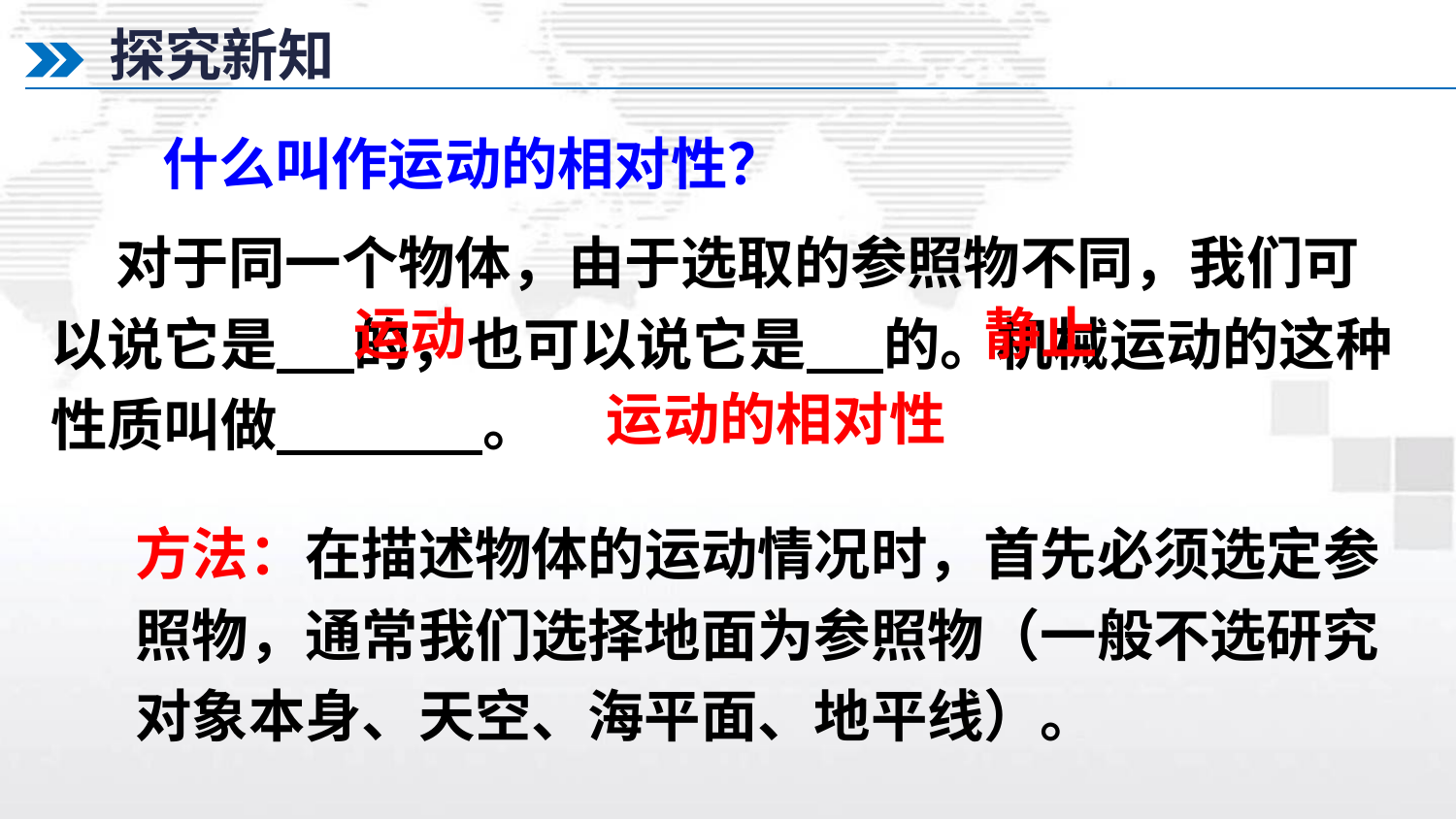

# 探究新知
什么叫作运动的相对性？
    对于同一个物体，由于选取的参照物不同，我们可以说它是      的，也可以说它是      的。机械运动的这种性质叫做                。
运动
静止
运动的相对性
方法：在描述物体的运动情况时，首先必须选定参照物，通常我们选择地面为参照物（一般不选研究对象本身、天空、海平面、地平线）。